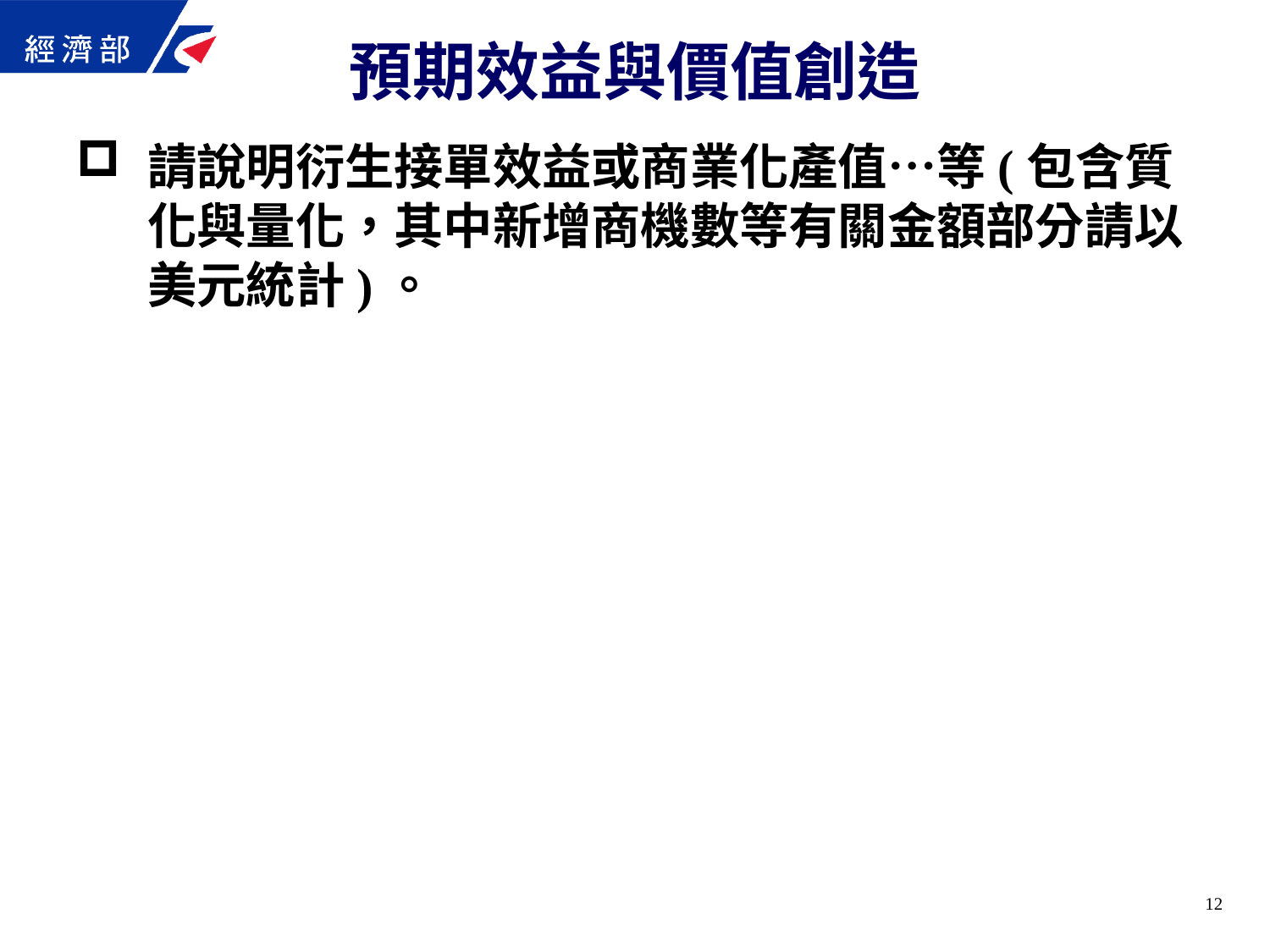

# 預期效益與價值創造
請說明衍生接單效益或商業化產值…等(包含質化與量化，其中新增商機數等有關金額部分請以美元統計)。

12